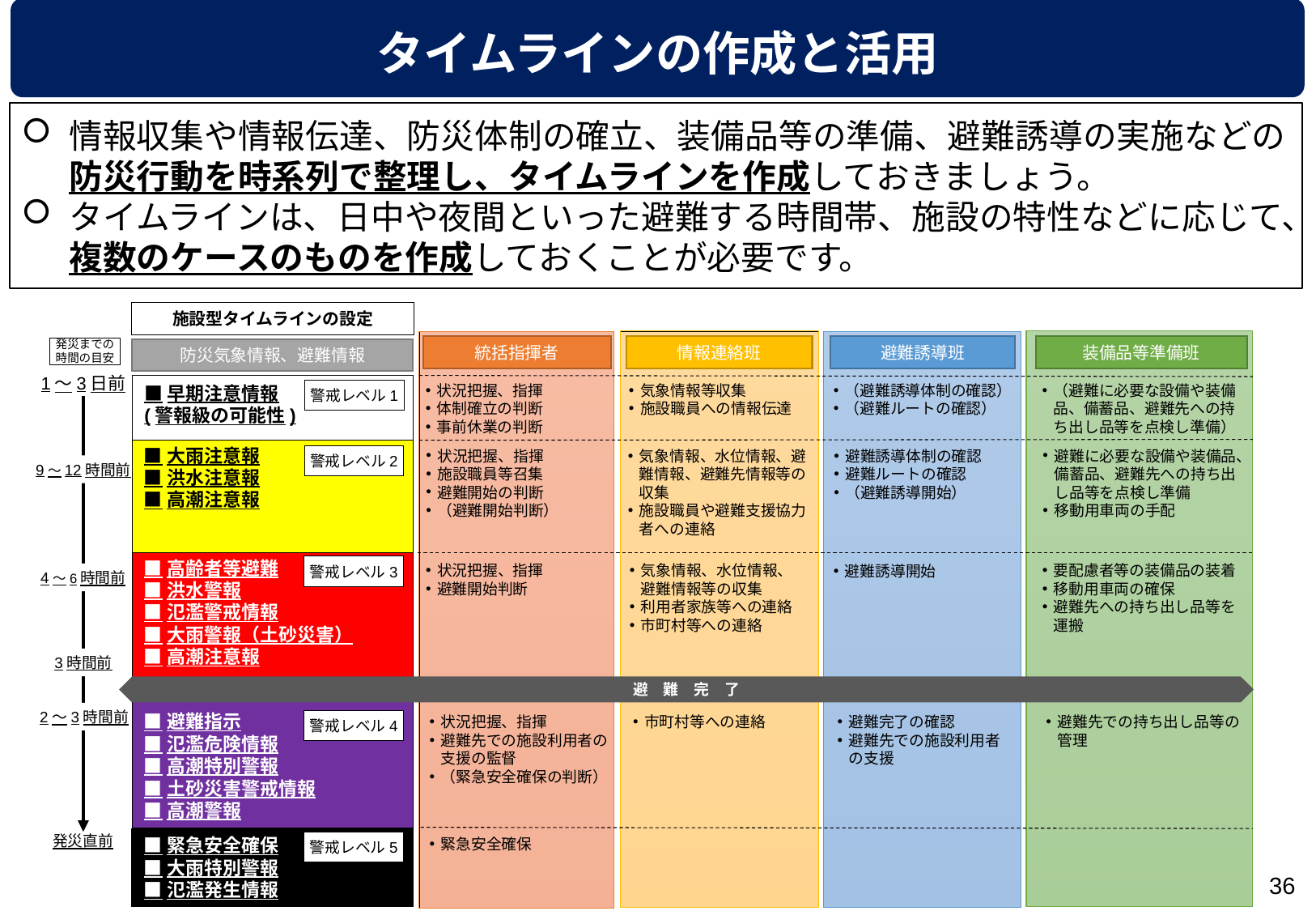

タイムラインの作成と活用
情報収集や情報伝達、防災体制の確立、装備品等の準備、避難誘導の実施などの防災行動を時系列で整理し、タイムラインを作成しておきましょう。
タイムラインは、日中や夜間といった避難する時間帯、施設の特性などに応じて、複数のケースのものを作成しておくことが必要です。
施設型タイムラインの設定

統括指揮者
情報連絡班
避難誘導班
装備品等準備班
発災までの
時間の目安
1～3日前
9～12時間前
4～6時間前
3時間前
2～3時間前
発災直前
防災気象情報、避難情報
状況把握、指揮
体制確立の判断
事前休業の判断
気象情報等収集
施設職員への情報伝達

（避難誘導体制の確認）
（避難ルートの確認）
（避難に必要な設備や装備品、備蓄品、避難先への持ち出し品等を点検し準備）

■早期注意情報
(警報級の可能性)
警戒レベル1
■大雨注意報
■洪水注意報
■高潮注意報

状況把握、指揮
施設職員等召集
避難開始の判断
（避難開始判断）
気象情報、水位情報、避難情報、避難先情報等の収集
施設職員や避難支援協力者への連絡
避難誘導体制の確認
避難ルートの確認
（避難誘導開始）
避難に必要な設備や装備品、備蓄品、避難先への持ち出し品等を点検し準備
移動用車両の手配
警戒レベル2

■高齢者等避難
■洪水警報
■氾濫警戒情報
■大雨警報（土砂災害）
■高潮注意報
状況把握、指揮
避難開始判断
気象情報、水位情報、避難情報等の収集
利用者家族等への連絡
市町村等への連絡
避難誘導開始
要配慮者等の装備品の装着
移動用車両の確保
避難先への持ち出し品等を運搬
警戒レベル3
避　難　完　了

■避難指示
■氾濫危険情報
■高潮特別警報
■土砂災害警戒情報
■高潮警報
状況把握、指揮
避難先での施設利用者の支援の監督
（緊急安全確保の判断）
市町村等への連絡
避難完了の確認
避難先での施設利用者の支援
避難先での持ち出し品等の管理
警戒レベル4
■緊急安全確保
■大雨特別警報
■氾濫発生情報

緊急安全確保
警戒レベル5
36